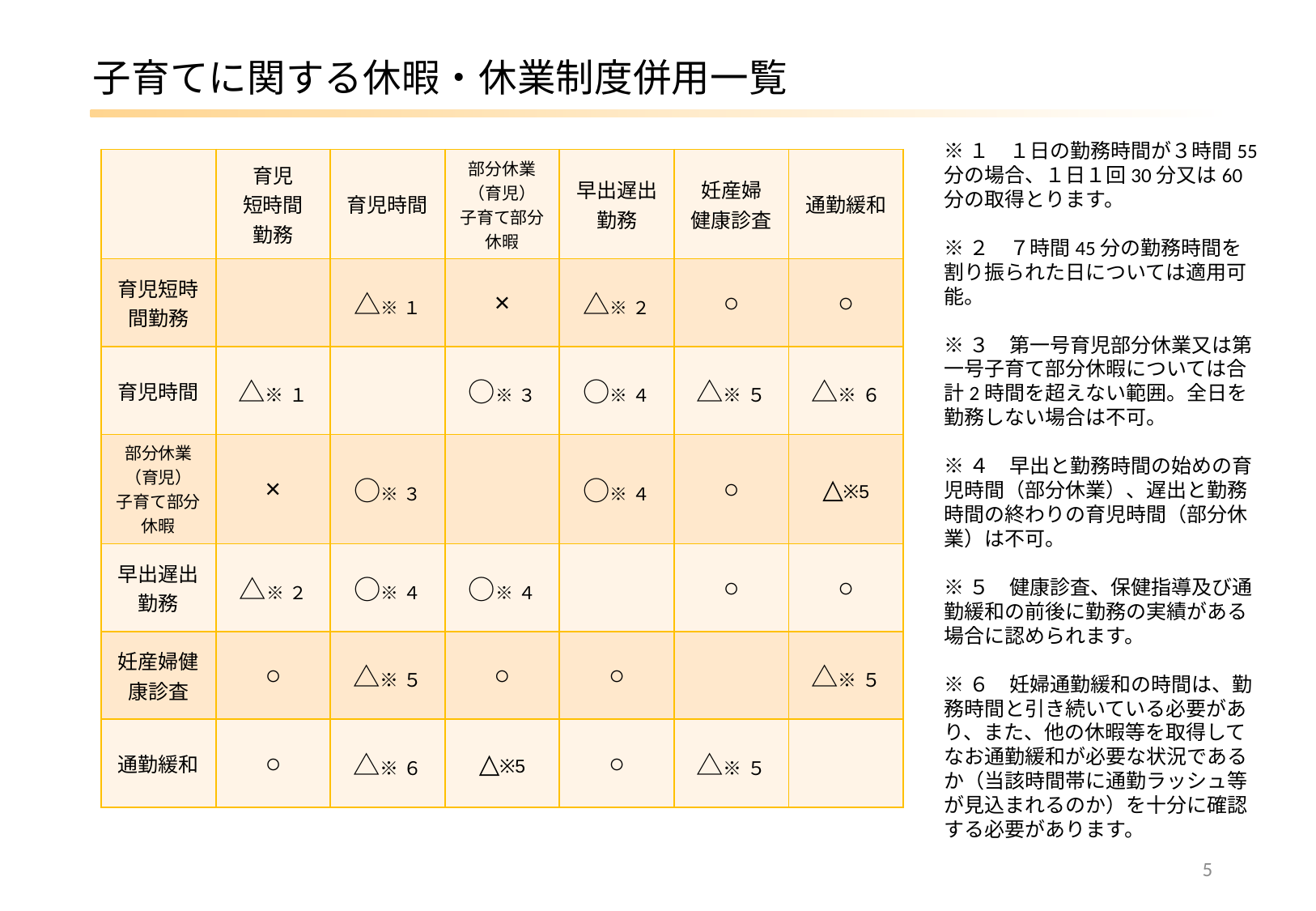

# 子育てに関する休暇・休業制度併用一覧

※１　１日の勤務時間が３時間55分の場合、１日１回30分又は60分の取得とります。

※２　７時間45分の勤務時間を割り振られた日については適用可能。

※３　第一号育児部分休業又は第一号子育て部分休暇については合計2時間を超えない範囲。全日を勤務しない場合は不可。

※４　早出と勤務時間の始めの育児時間（部分休業）、遅出と勤務時間の終わりの育児時間（部分休業）は不可。

※５　健康診査、保健指導及び通勤緩和の前後に勤務の実績がある場合に認められます。

※６　妊婦通勤緩和の時間は、勤務時間と引き続いている必要があり、また、他の休暇等を取得してなお通勤緩和が必要な状況であるか（当該時間帯に通勤ラッシュ等が見込まれるのか）を十分に確認する必要があります。
|  | 育児 短時間 勤務 | 育児時間 | 部分休業（育児） 子育て部分休暇 | 早出遅出 勤務 | 妊産婦 健康診査 | 通勤緩和 |
| --- | --- | --- | --- | --- | --- | --- |
| 育児短時間勤務 |  | △※１ | × | △※２ | ○ | ○ |
| 育児時間 | △※１ |  | ○※３ | ○※４ | △※５ | △※６ |
| 部分休業 （育児） 子育て部分休暇 | × | ○※３ |  | ○※４ | ○ | △※5 |
| 早出遅出 勤務 | △※２ | ○※４ | ○※４ |  | ○ | ○ |
| 妊産婦健康診査 | ○ | △※５ | ○ | ○ |  | △※５ |
| 通勤緩和 | ○ | △※６ | △※5 | ○ | △※５ |  |
5